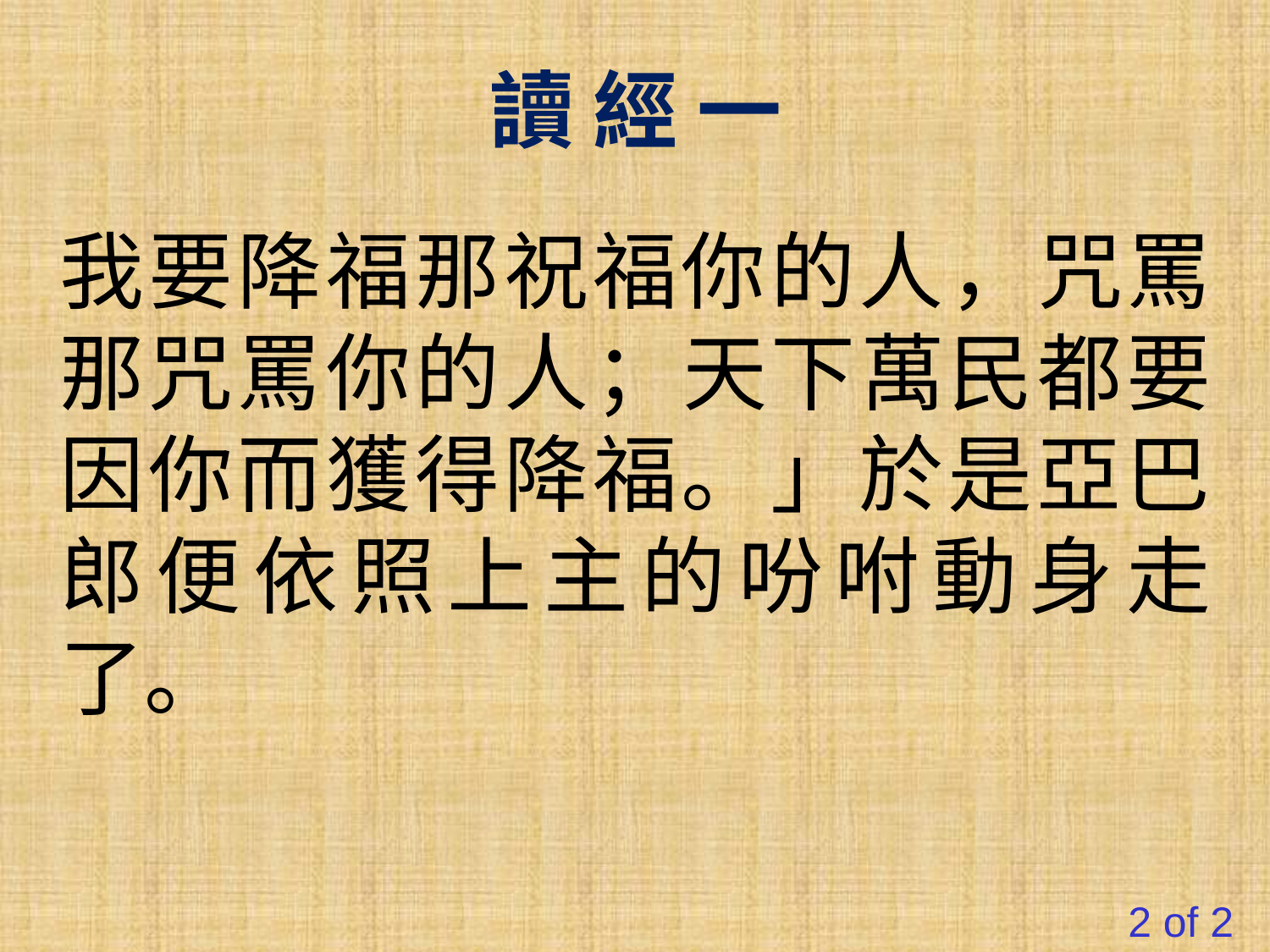

讀 經 一

我要降福那祝福你的人，咒罵那咒罵你的人；天下萬民都要因你而獲得降福。」於是亞巴郎便依照上主的吩咐動身走了。

#
2 of 2